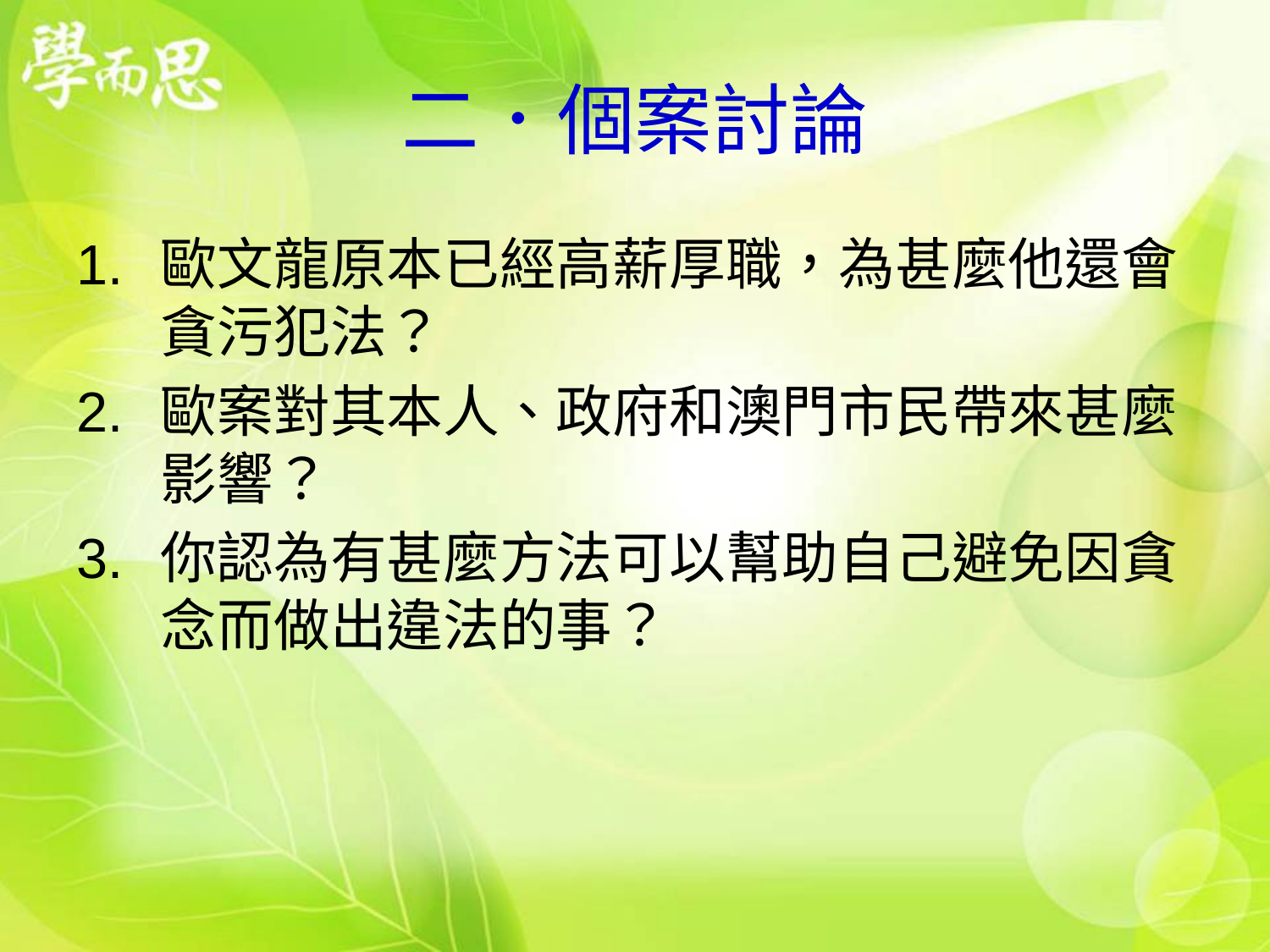

# 二．個案討論
歐文龍原本已經高薪厚職，為甚麼他還會貪污犯法？
歐案對其本人、政府和澳門市民帶來甚麼影響？
你認為有甚麼方法可以幫助自己避免因貪念而做出違法的事？